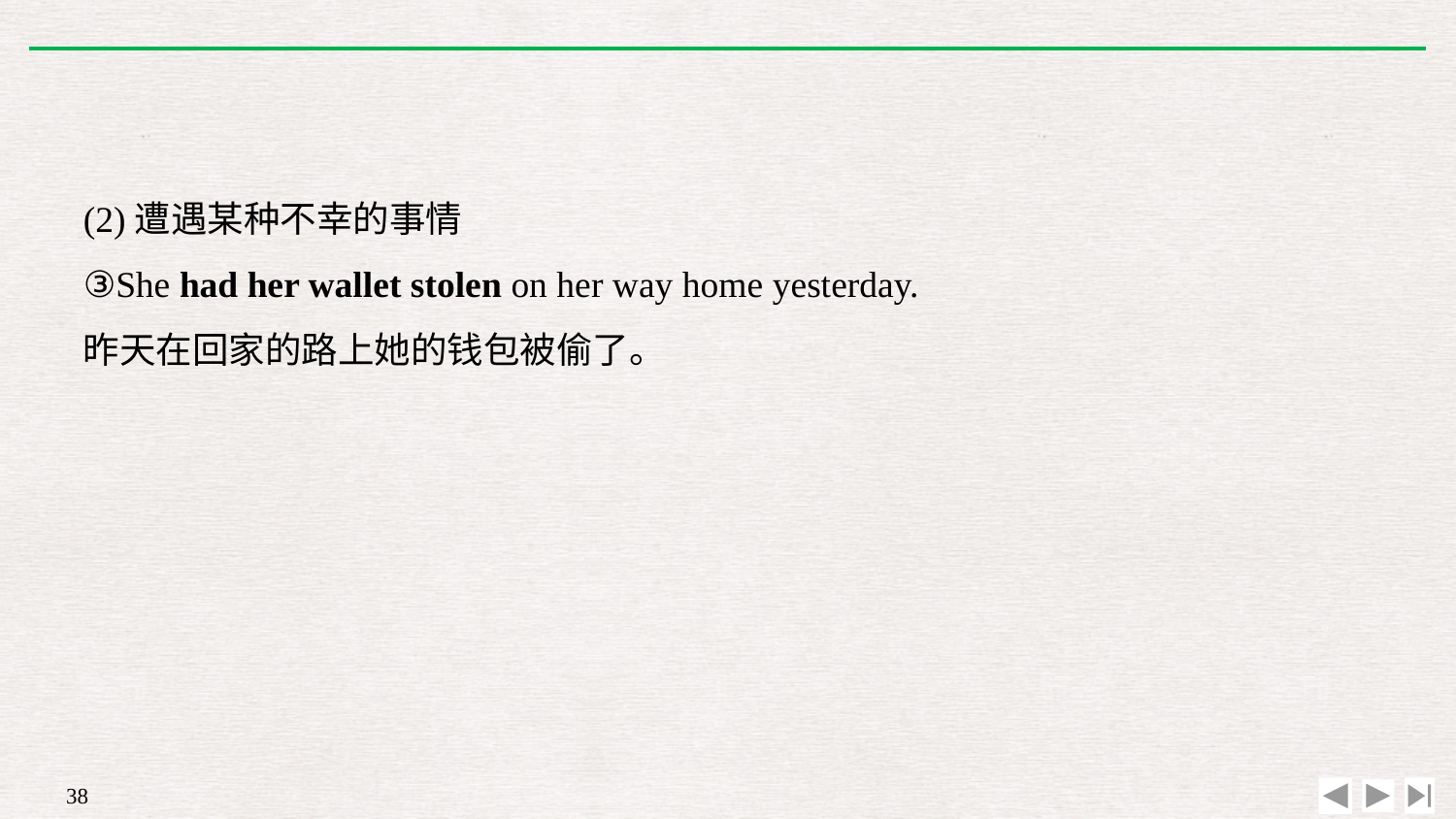

(2)遭遇某种不幸的事情
③She had her wallet stolen on her way home yesterday.
昨天在回家的路上她的钱包被偷了。